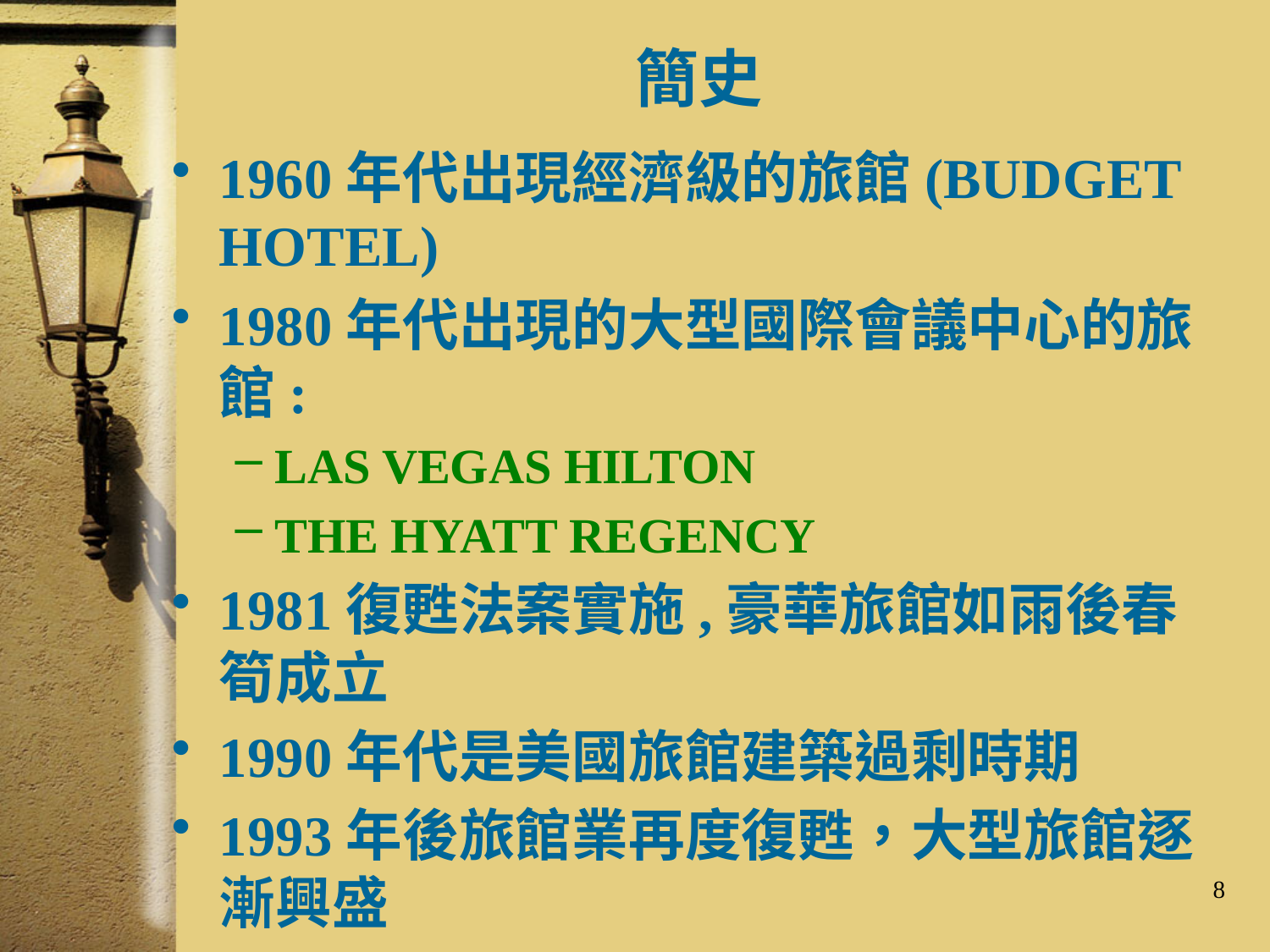

# 簡史
1960年代出現經濟級的旅館(BUDGET HOTEL)
1980年代出現的大型國際會議中心的旅館:
LAS VEGAS HILTON
THE HYATT REGENCY
1981復甦法案實施,豪華旅館如雨後春筍成立
1990年代是美國旅館建築過剩時期
1993年後旅館業再度復甦，大型旅館逐漸興盛
8